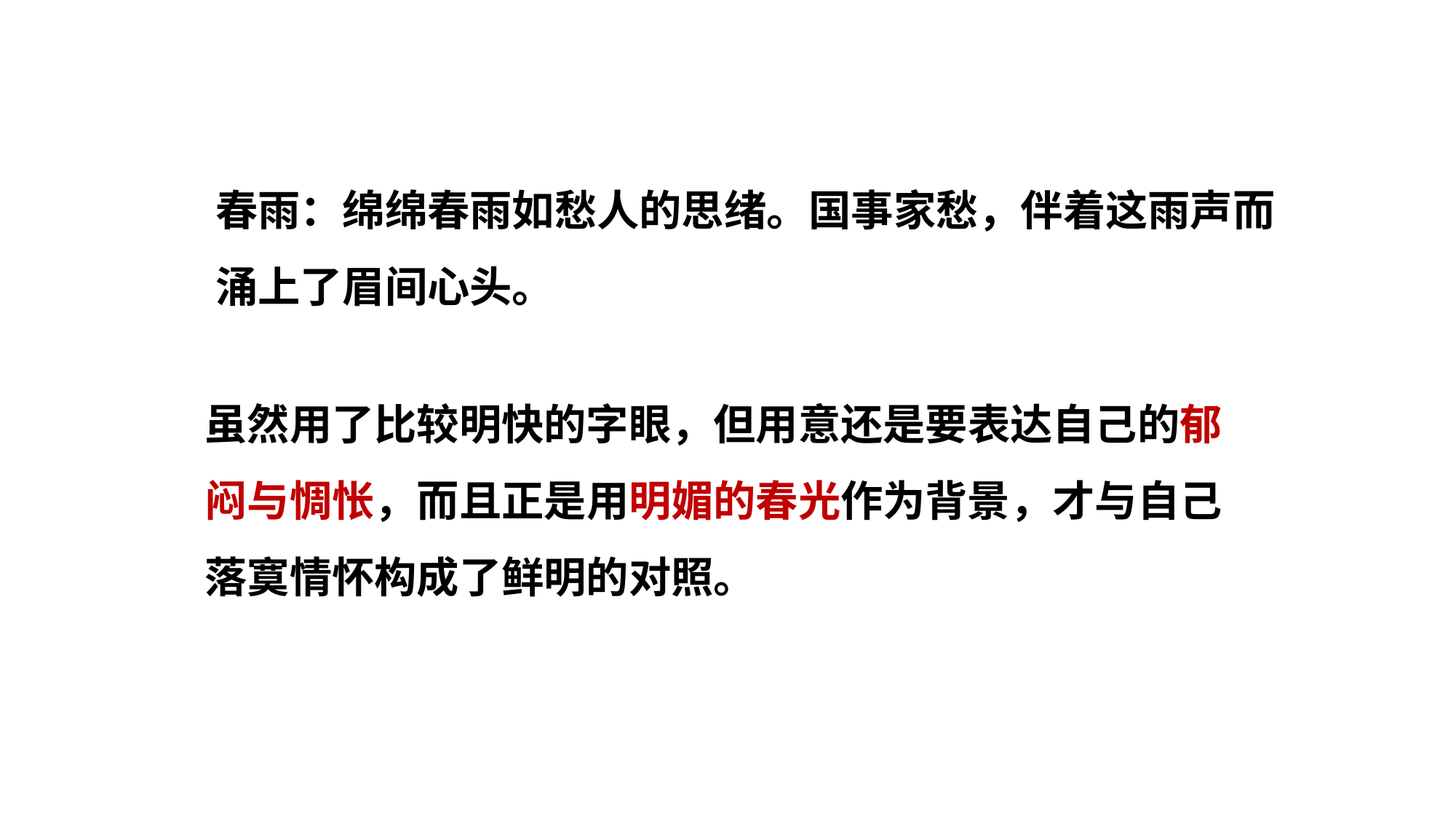

春雨：绵绵春雨如愁人的思绪。国事家愁，伴着这雨声而涌上了眉间心头。

颔

联
虽然用了比较明快的字眼，但用意还是要表达自己的郁闷与惆怅，而且正是用明媚的春光作为背景，才与自己落寞情怀构成了鲜明的对照。